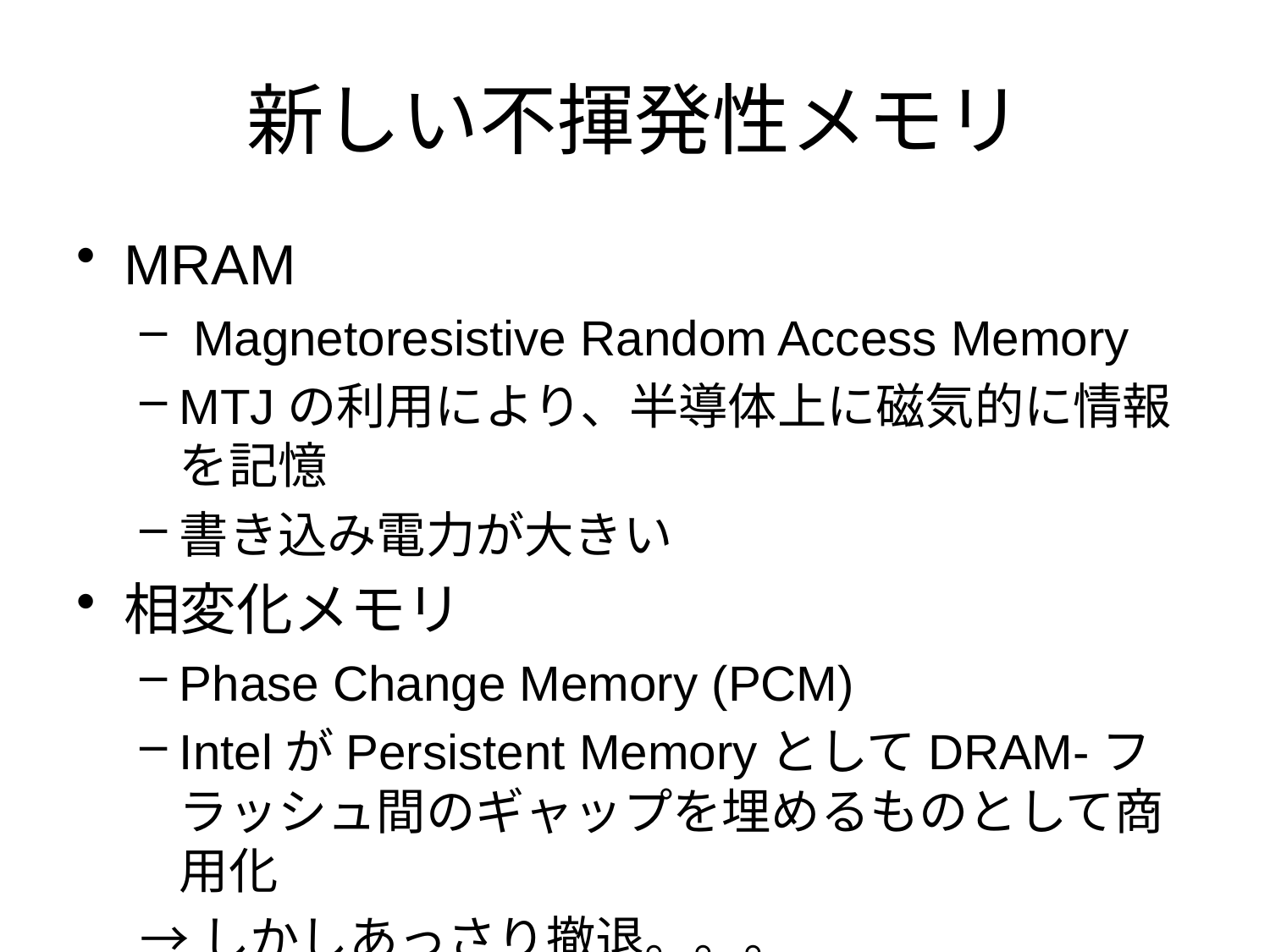

# 新しい不揮発性メモリ
MRAM
 Magnetoresistive Random Access Memory
MTJの利用により、半導体上に磁気的に情報を記憶
書き込み電力が大きい
相変化メモリ
Phase Change Memory (PCM)
IntelがPersistent MemoryとしてDRAM-フラッシュ間のギャップを埋めるものとして商用化
→しかしあっさり撤退。。。